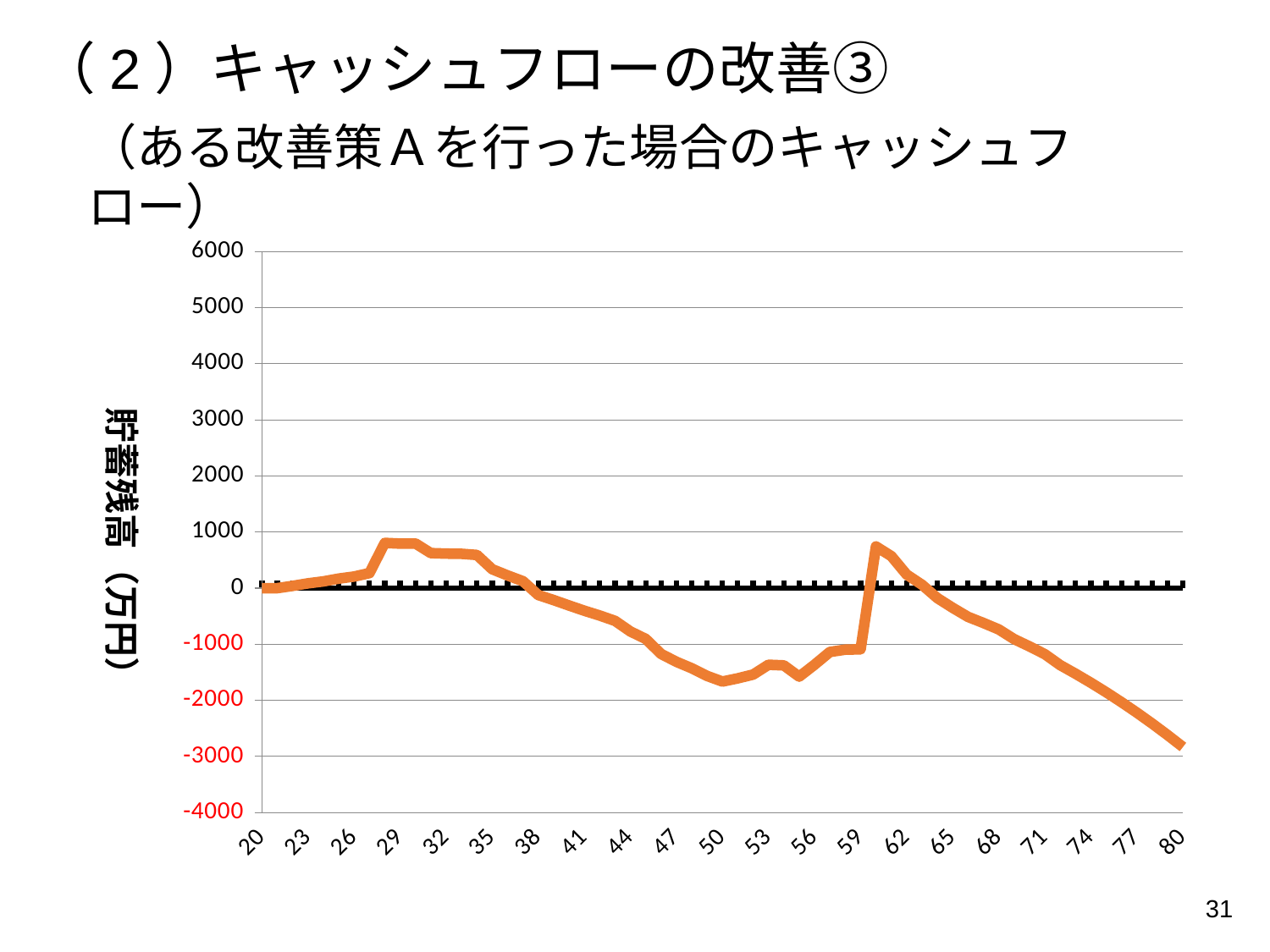

（2）キャッシュフローの改善③
（ある改善策Ａを行った場合のキャッシュフロー）

### Chart

| Category |  |
|---|---|
| 20 | 0.0 |
| 21 | 0.0 |
| 22 | 40.0 |
| 23 | 84.80000000000001 |
| 24 | 119.56800000000001 |
| 25 | 170.27751999999998 |
| 26 | 206.30777519999998 |
| 27 | 267.8438566479999 |
| 28 | 806.6164078149598 |
| 29 | 793.9861355169288 |
| 30 | 796.0109550499567 |
| 31 | 624.3565191689752 |
| 32 | 615.4964502115647 |
| 33 | 611.6205791854313 |
| 34 | 590.9253520285147 |
| 35 | 336.81404645689 |
| 36 | 226.29699568611676 |
| 37 | 123.59181923958039 |
| 38 | -123.07633893604478 |
| 39 | -213.47456482134547 |
| 40 | -309.36192090690014 |
| 41 | -402.4891847671897 |
| 42 | -488.5985793773004 |
| 43 | -583.4234949164068 |
| 44 | -772.6882017941925 |
| 45 | -905.3075546282674 |
| 46 | -1172.7866868923204 |
| 47 | -1312.8206959461497 |
| 48 | -1428.0943181498842 |
| 49 | -1565.2815937555902 |
| 50 | -1665.045521260041 |
| 51 | -1608.2697998177891 |
| 52 | -1540.5268067322706 |
| 53 | -1365.307523854186 |
| 54 | -1377.4876624897597 |
| 55 | -1577.9352052843994 |
| 56 | -1364.9040943628784 |
| 57 | -1137.933788513712 |
| 58 | -1096.5488066570706 |
| 59 | -1090.2582571760904 |
| 60 | 743.4966125586045 |
| 61 | 571.0485796879931 |
| 62 | 242.27358615996877 |
| 63 | 60.64509276138449 |
| 64 | -177.56597050517155 |
| 65 | -351.4912550370587 |
| 66 | -512.765045259584 |
| 67 | -621.0243112865594 |
| 68 | -736.4087626340742 |
| 69 | -909.0609030085394 |
| 70 | -1039.1260861904939 |
| 71 | -1176.752573036088 |
| 72 | -1372.0915896185932 |
| 73 | -1525.2973865327488 |
| 74 | -1686.527299385188 |
| 75 | -1855.941810494675 |
| 76 | -2033.7046118263522 |
| 77 | -2219.982669184661 |
| 78 | -2414.94628769014 |
| 79 | -2618.7691785657257 |
| 80 | -2831.6285272588243 |
31